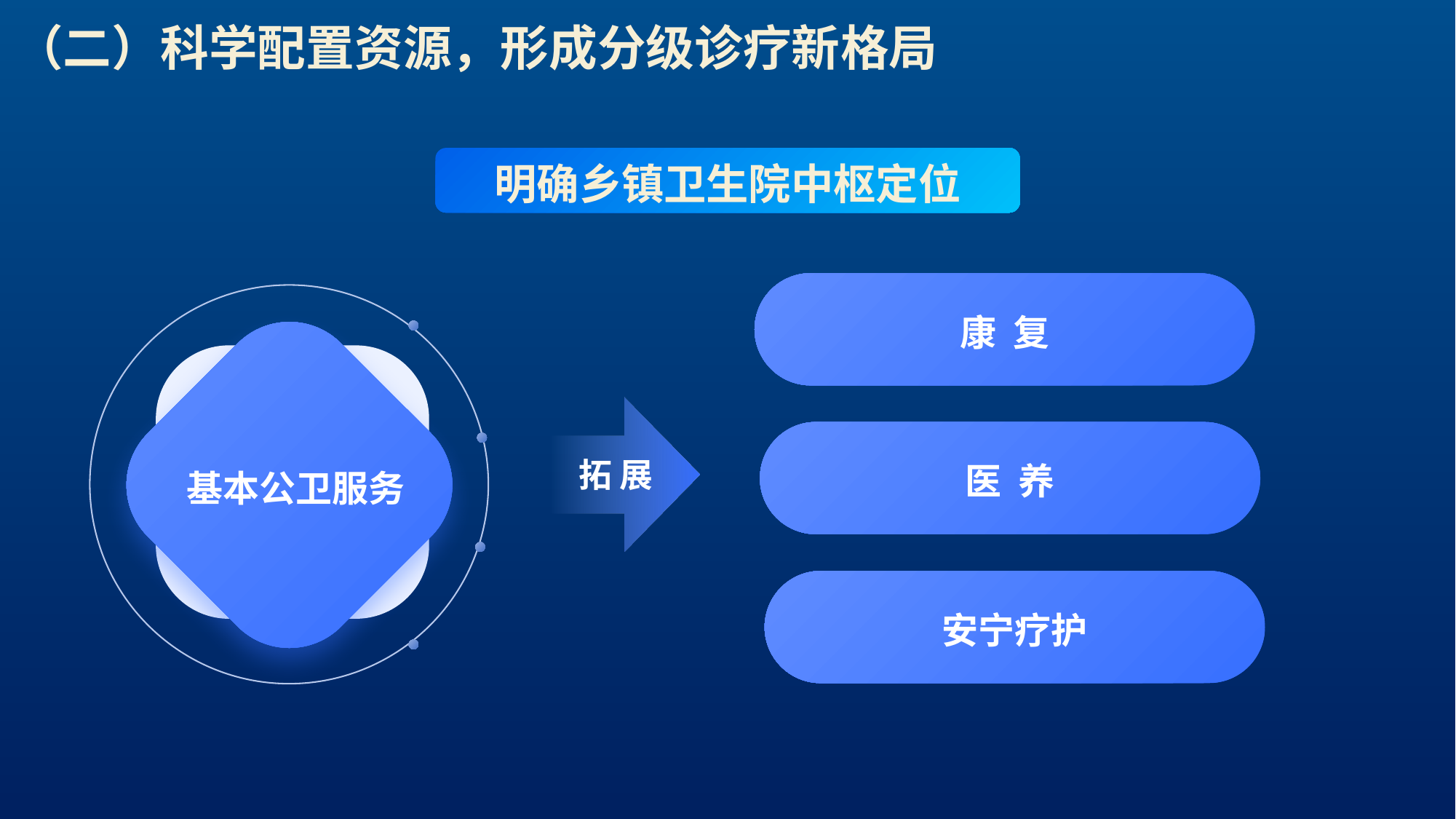

（二）科学配置资源，形成分级诊疗新格局
明确乡镇卫生院中枢定位
康  复

医  养

基本公卫服务
拓 展

安宁疗护